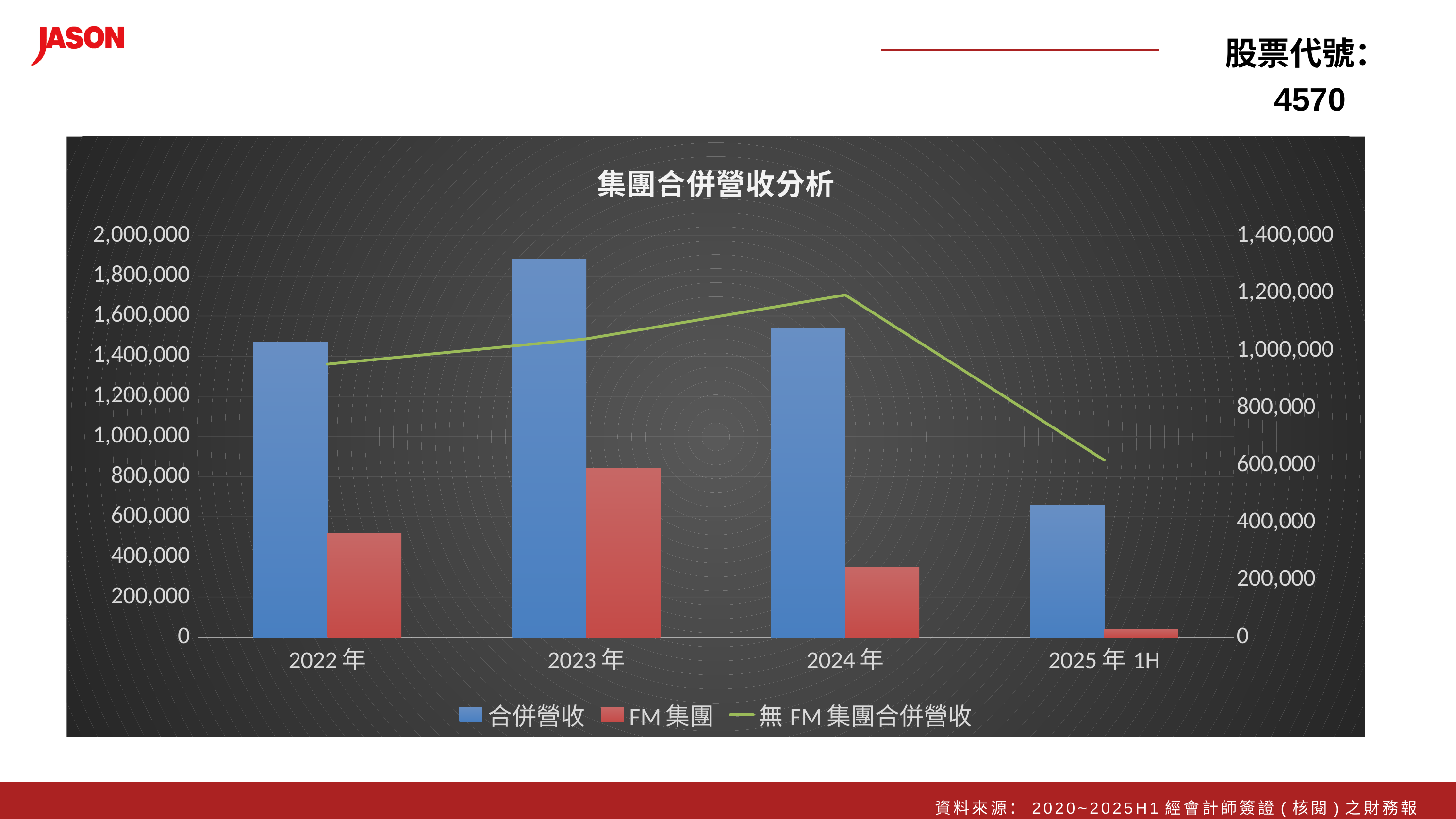

股票代號：4570

### Chart: 集團合併營收分析

| Category | 合併營收 | FM集團 | 無FM集團合併營收 |
|---|---|---|---|
|  2022年  | 1471220.0 | 518903.0 | 952317.0 |
|  2023年  | 1884318.0 | 843716.0 | 1040602.0 |
|  2024年  | 1542503.0 | 348955.0 | 1193548.0 |
|  2025年1H  | 659330.0 | 41878.0 | 617452.0 |
資料來源：2020~2025H1經會計師簽證(核閱)之財務報告